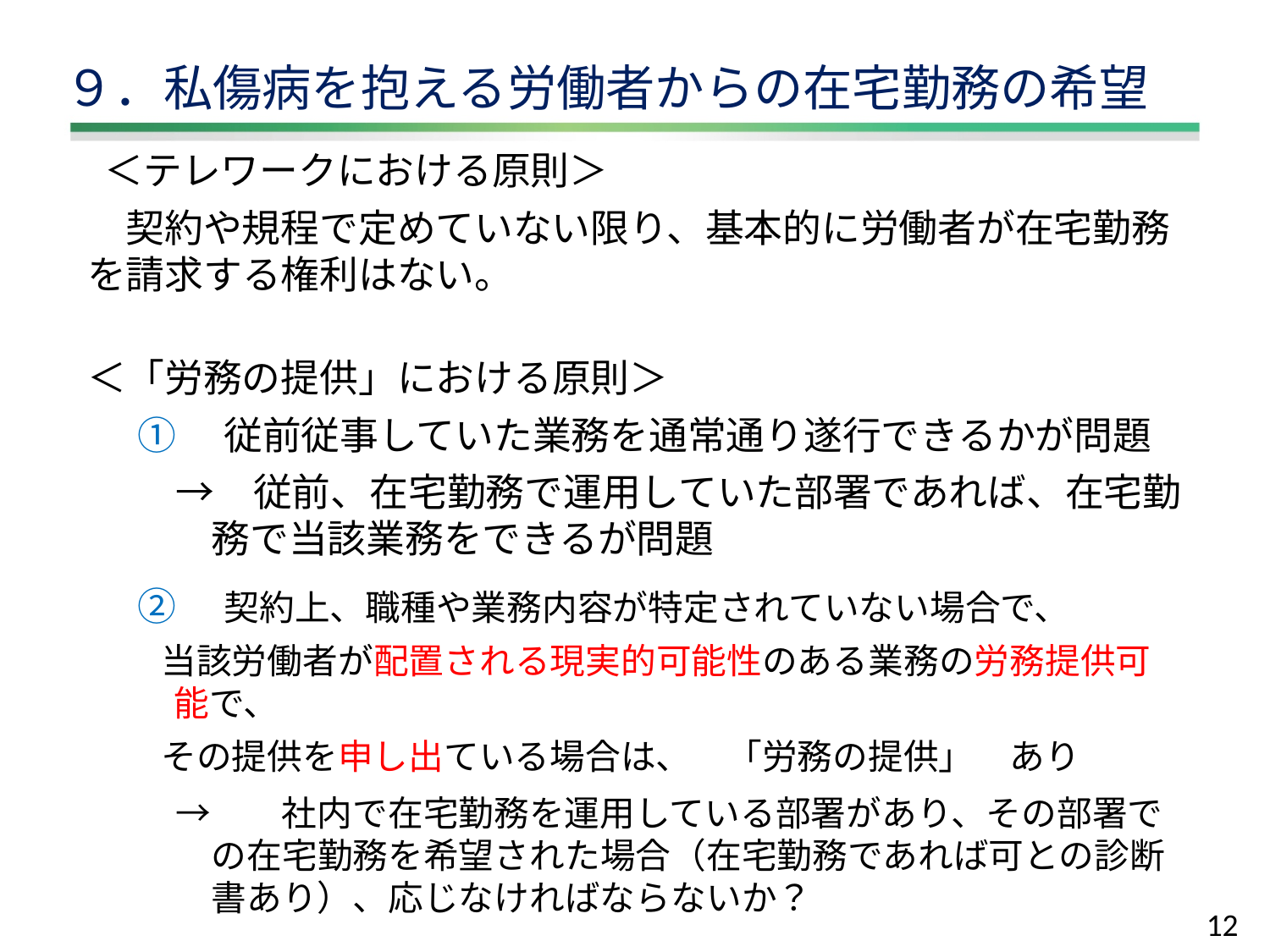

# ９．私傷病を抱える労働者からの在宅勤務の希望
　＜テレワークにおける原則＞
　契約や規程で定めていない限り、基本的に労働者が在宅勤務を請求する権利はない。

＜「労務の提供」における原則＞
①　従前従事していた業務を通常通り遂行できるかが問題
　→　従前、在宅勤務で運用していた部署であれば、在宅勤務で当該業務をできるが問題
②　契約上、職種や業務内容が特定されていない場合で、
  当該労働者が配置される現実的可能性のある業務の労務提供可能で、
  その提供を申し出ている場合は、　「労務の提供」　あり
　→　　社内で在宅勤務を運用している部署があり、その部署での在宅勤務を希望された場合（在宅勤務であれば可との診断書あり）、応じなければならないか？
12